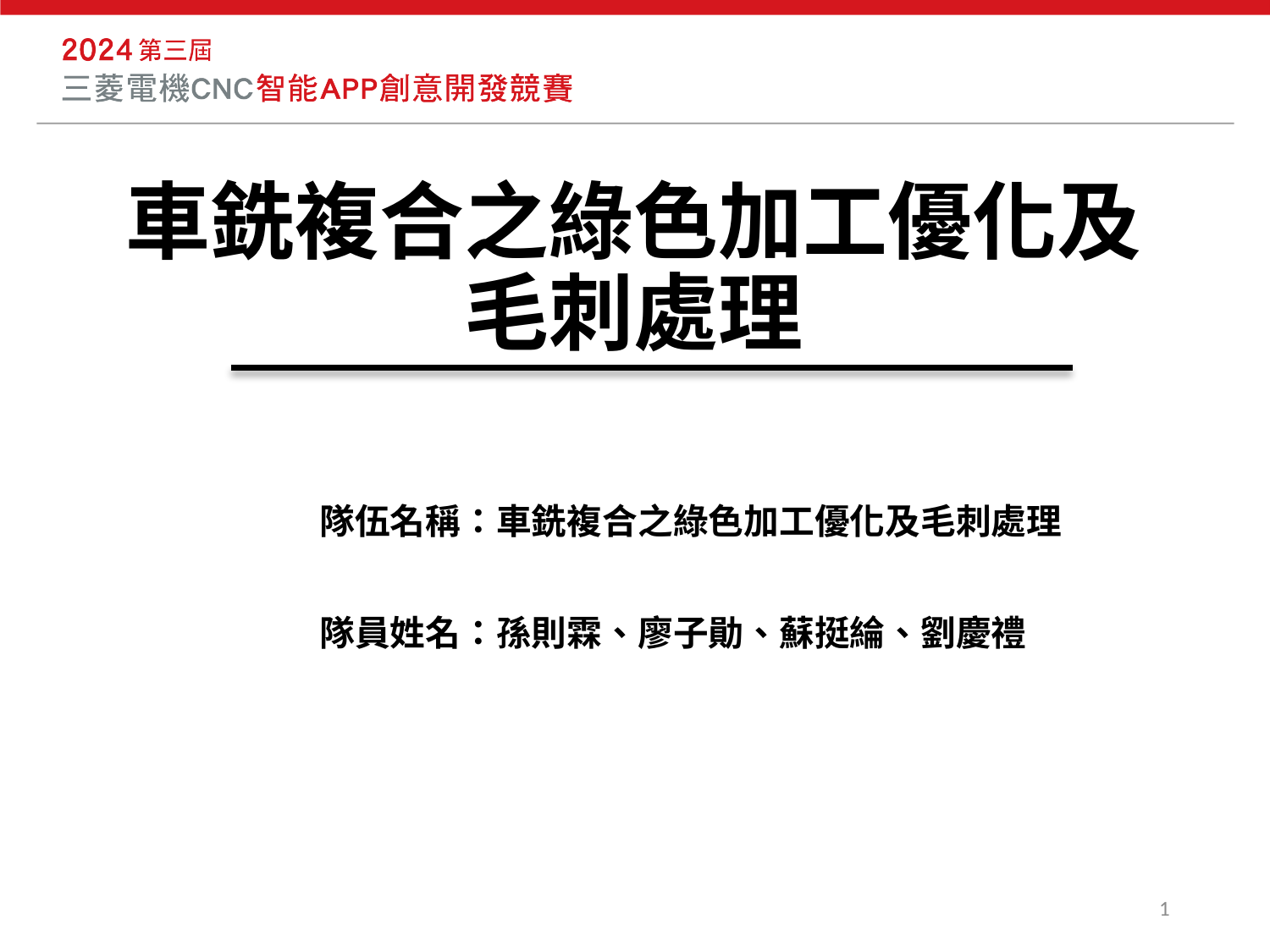

# 車銑複合之綠色加工優化及毛刺處理

		隊伍名稱：車銑複合之綠色加工優化及毛刺處理

		隊員姓名：孫則霖、廖子勛、蘇挺綸、劉慶禮

1